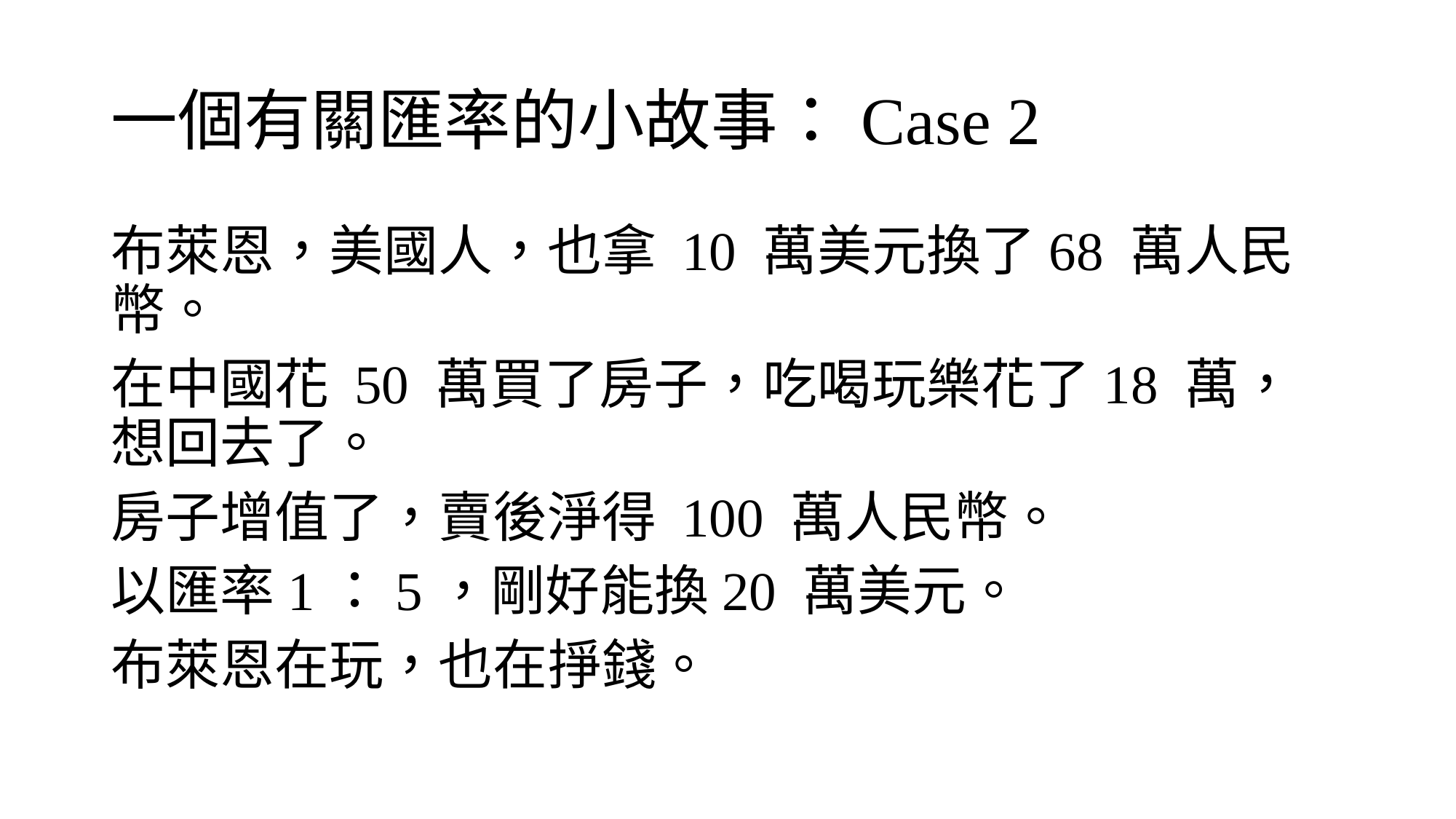

# 一個有關匯率的小故事：Case 2
布萊恩，美國人，也拿 10 萬美元換了68 萬人民幣。
在中國花 50 萬買了房子，吃喝玩樂花了18 萬，
想回去了。
房子增值了，賣後淨得 100 萬人民幣。
以匯率1：5，剛好能換20 萬美元。
布萊恩在玩，也在掙錢。